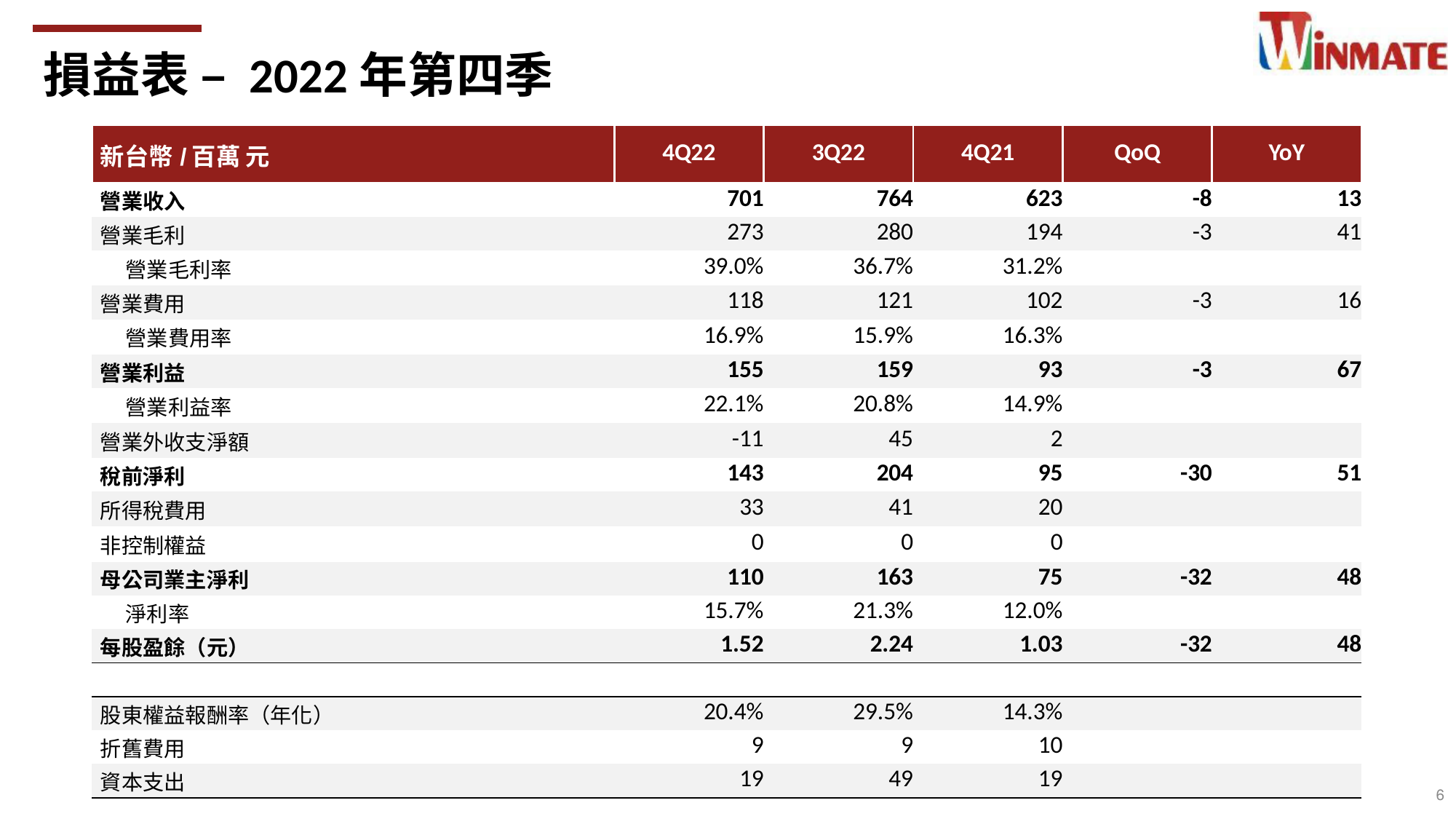

損益表 – 2022年第四季
| 新台幣/百萬 元 | 4Q22 | 3Q22 | 4Q21 | QoQ | YoY |
| --- | --- | --- | --- | --- | --- |
| 營業收入 | 701 | 764 | 623 | -8 | 13 |
| 營業毛利 | 273 | 280 | 194 | -3 | 41 |
| 營業毛利率 | 39.0% | 36.7% | 31.2% |  |  |
| 營業費用 | 118 | 121 | 102 | -3 | 16 |
| 營業費用率 | 16.9% | 15.9% | 16.3% |  |  |
| 營業利益 | 155 | 159 | 93 | -3 | 67 |
| 營業利益率 | 22.1% | 20.8% | 14.9% |  |  |
| 營業外收支淨額 | -11 | 45 | 2 |  |  |
| 稅前淨利 | 143 | 204 | 95 | -30 | 51 |
| 所得稅費用 | 33 | 41 | 20 |  |  |
| 非控制權益 | 0 | 0 | 0 |  |  |
| 母公司業主淨利 | 110 | 163 | 75 | -32 | 48 |
| 淨利率 | 15.7% | 21.3% | 12.0% |  |  |
| 每股盈餘（元） | 1.52 | 2.24 | 1.03 | -32 | 48 |
|  |  |  |  |  |  |
| 股東權益報酬率（年化） | 20.4% | 29.5% | 14.3% |  |  |
| 折舊費用 | 9 | 9 | 10 |  |  |
| 資本支出 | 19 | 49 | 19 |  |  |
6